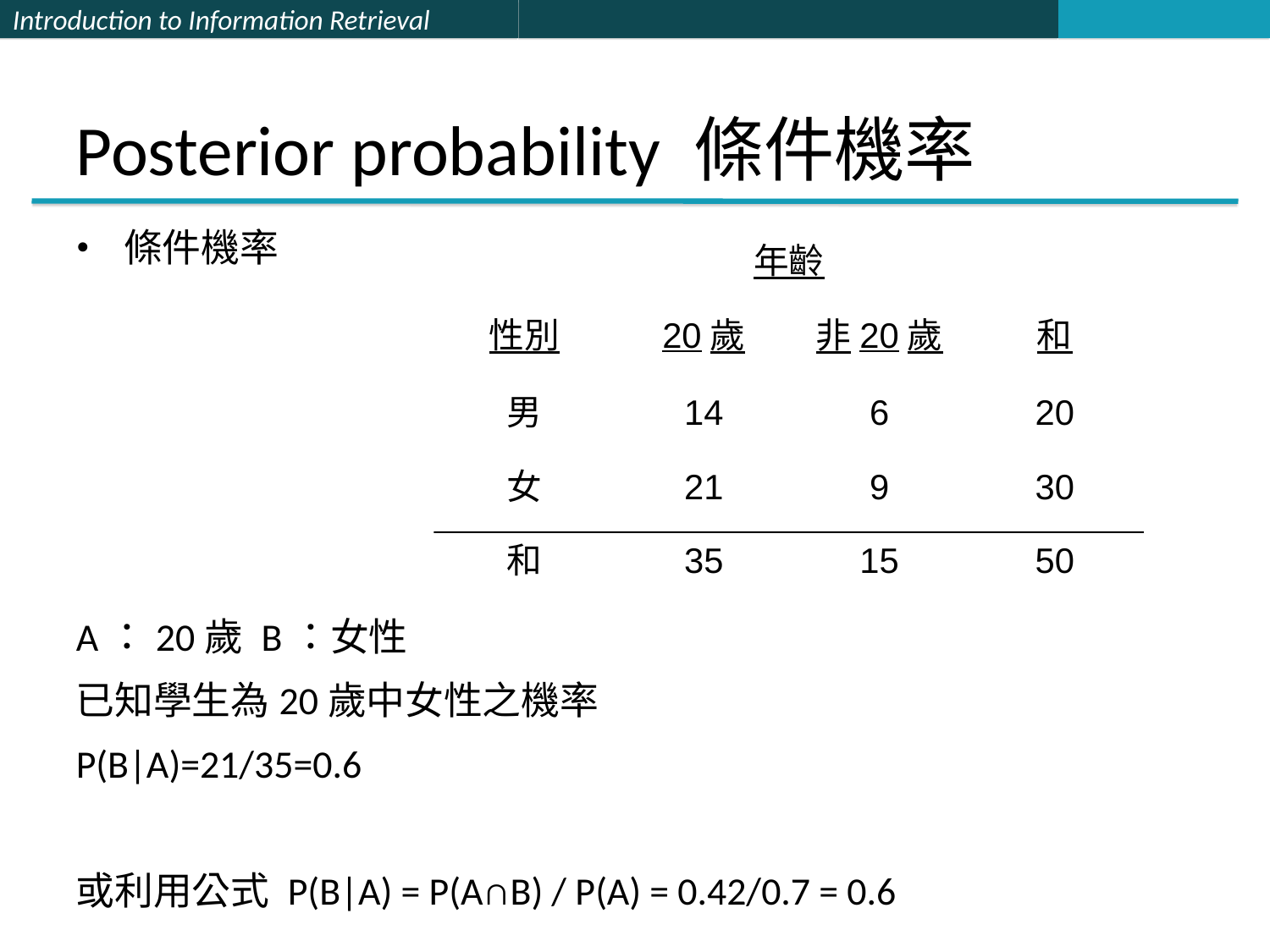

# Posterior probability 條件機率
條件機率

A：20歲 B：女性
已知學生為20歲中女性之機率
P(B|A)=21/35=0.6

或利用公式 P(B|A) = P(A∩B) / P(A) = 0.42/0.7 = 0.6
年齡

性別

20歲
非20歲
和

男

14
6
20
女

21
9
30
和

35
15
50